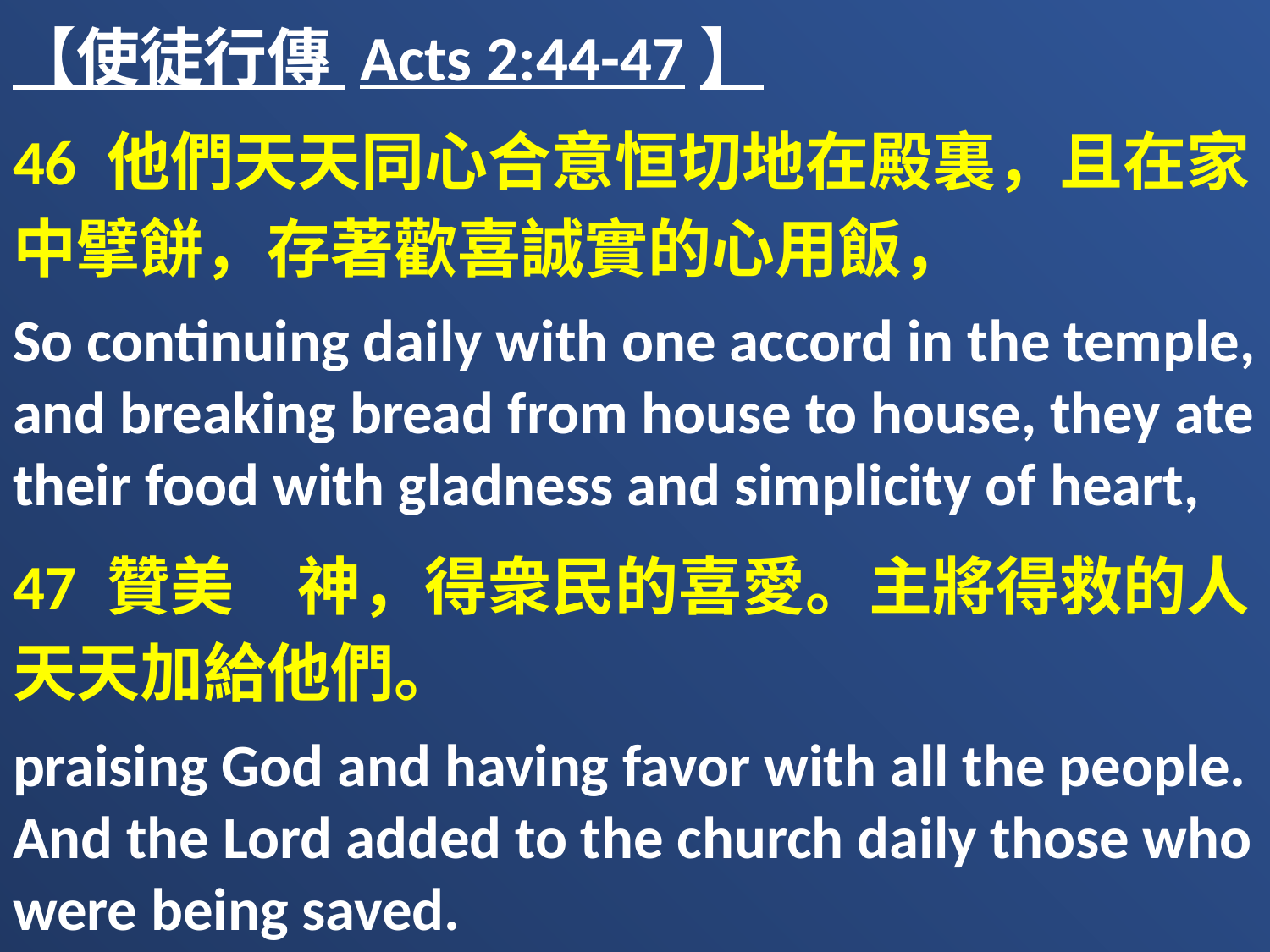

【使徒行傳 Acts 2:44-47】
46 他們天天同心合意恒切地在殿裏，且在家中擘餅，存著歡喜誠實的心用飯，
So continuing daily with one accord in the temple, and breaking bread from house to house, they ate their food with gladness and simplicity of heart,
47 贊美　神，得衆民的喜愛。主將得救的人天天加給他們。
praising God and having favor with all the people. And the Lord added to the church daily those who were being saved.